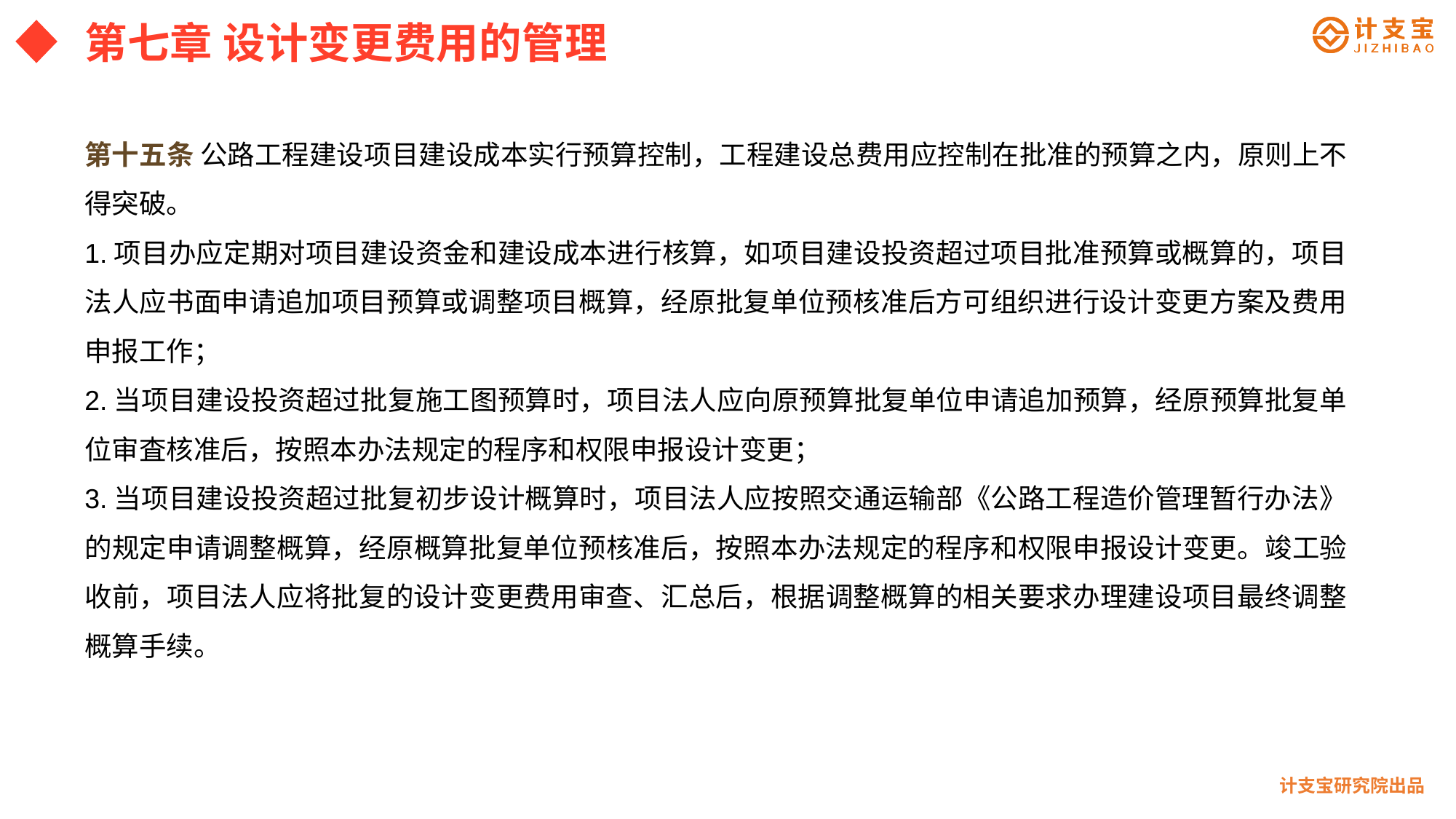

第七章 设计变更费用的管理

第十五条 公路工程建设项目建设成本实行预算控制，工程建设总费用应控制在批准的预算之内，原则上不得突破。
1.项目办应定期对项目建设资金和建设成本进行核算，如项目建设投资超过项目批准预算或概算的，项目法人应书面申请追加项目预算或调整项目概算，经原批复单位预核准后方可组织进行设计变更方案及费用申报工作；
2.当项目建设投资超过批复施工图预算时，项目法人应向原预算批复单位申请追加预算，经原预算批复单位审査核准后，按照本办法规定的程序和权限申报设计变更；
3.当项目建设投资超过批复初步设计概算时，项目法人应按照交通运输部《公路工程造价管理暂行办法》的规定申请调整概算，经原概算批复单位预核准后，按照本办法规定的程序和权限申报设计变更。竣工验收前，项目法人应将批复的设计变更费用审查、汇总后，根据调整概算的相关要求办理建设项目最终调整概算手续。